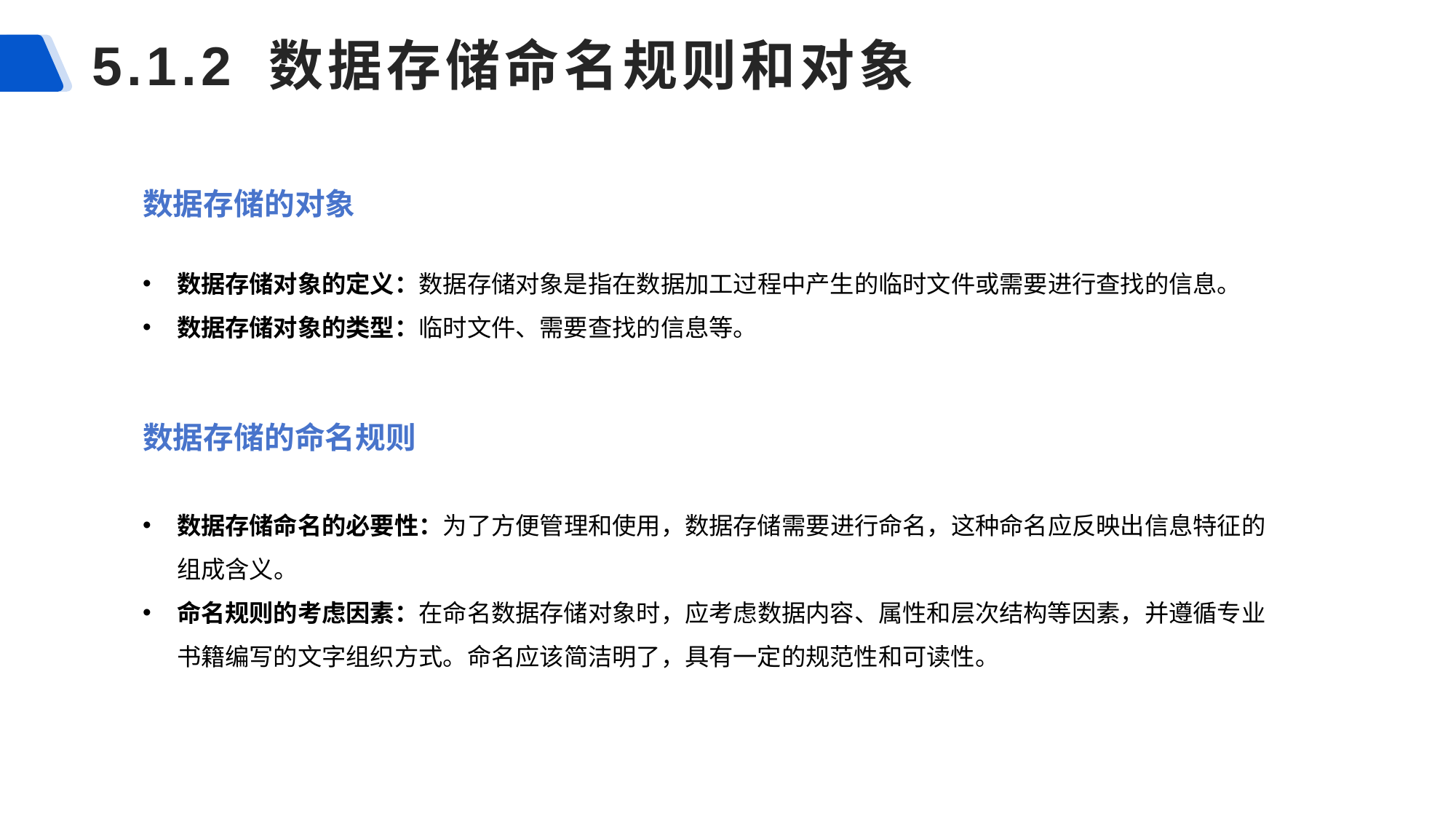

# 5.1.2 数据存储命名规则和对象
数据存储的对象
数据存储对象的定义：数据存储对象是指在数据加工过程中产生的临时文件或需要进行查找的信息。
数据存储对象的类型：临时文件、需要查找的信息等。
数据存储的命名规则
数据存储命名的必要性：为了方便管理和使用，数据存储需要进行命名，这种命名应反映出信息特征的组成含义。
命名规则的考虑因素：在命名数据存储对象时，应考虑数据内容、属性和层次结构等因素，并遵循专业书籍编写的文字组织方式。命名应该简洁明了，具有一定的规范性和可读性。